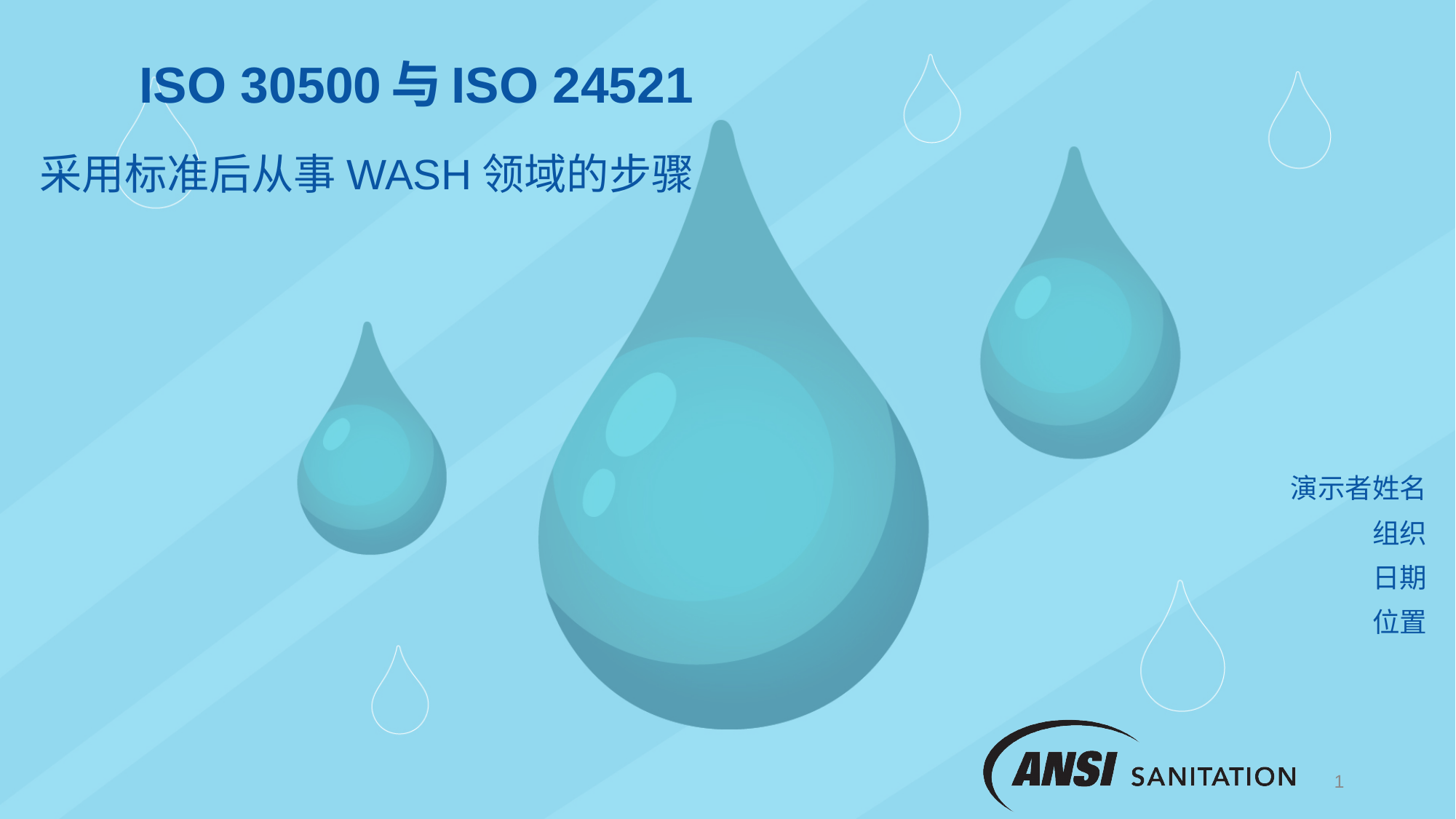

# ISO 30500与ISO 24521
采用标准后从事WASH领域的步骤
演示者姓名
组织
日期
位置
1